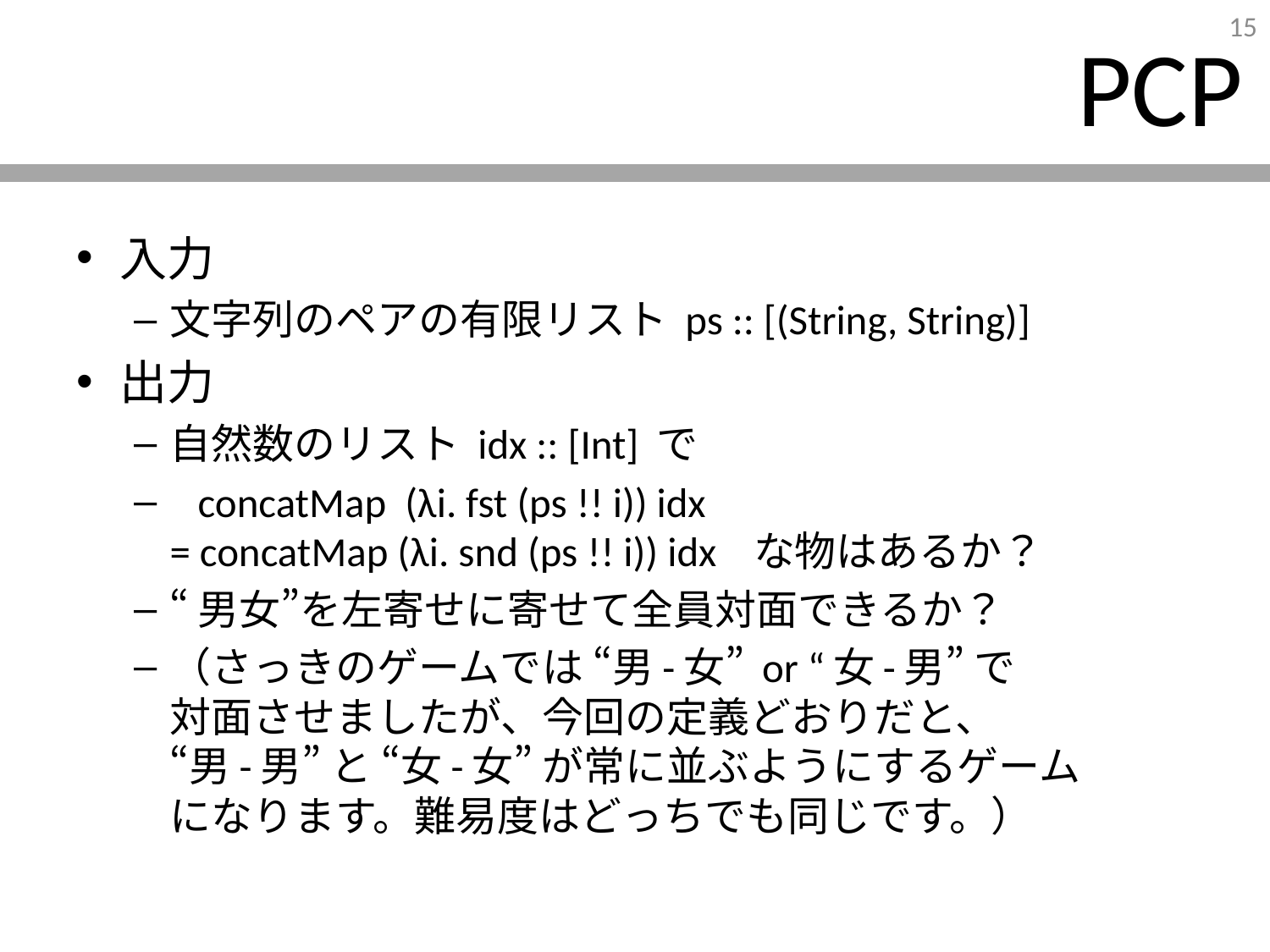

# PCP
入力
文字列のペアの有限リスト ps :: [(String, String)]
出力
自然数のリスト idx :: [Int] で
   concatMap  (λi. fst (ps !! i)) idx
= concatMap (λi. snd (ps !! i)) idx   な物はあるか？
“男女”を左寄せに寄せて全員対面できるか？
（さっきのゲームでは “男-女” or “女-男” で
対面させましたが、今回の定義どおりだと、
“男-男” と “女-女” が常に並ぶようにするゲーム
になります。難易度はどっちでも同じです。）